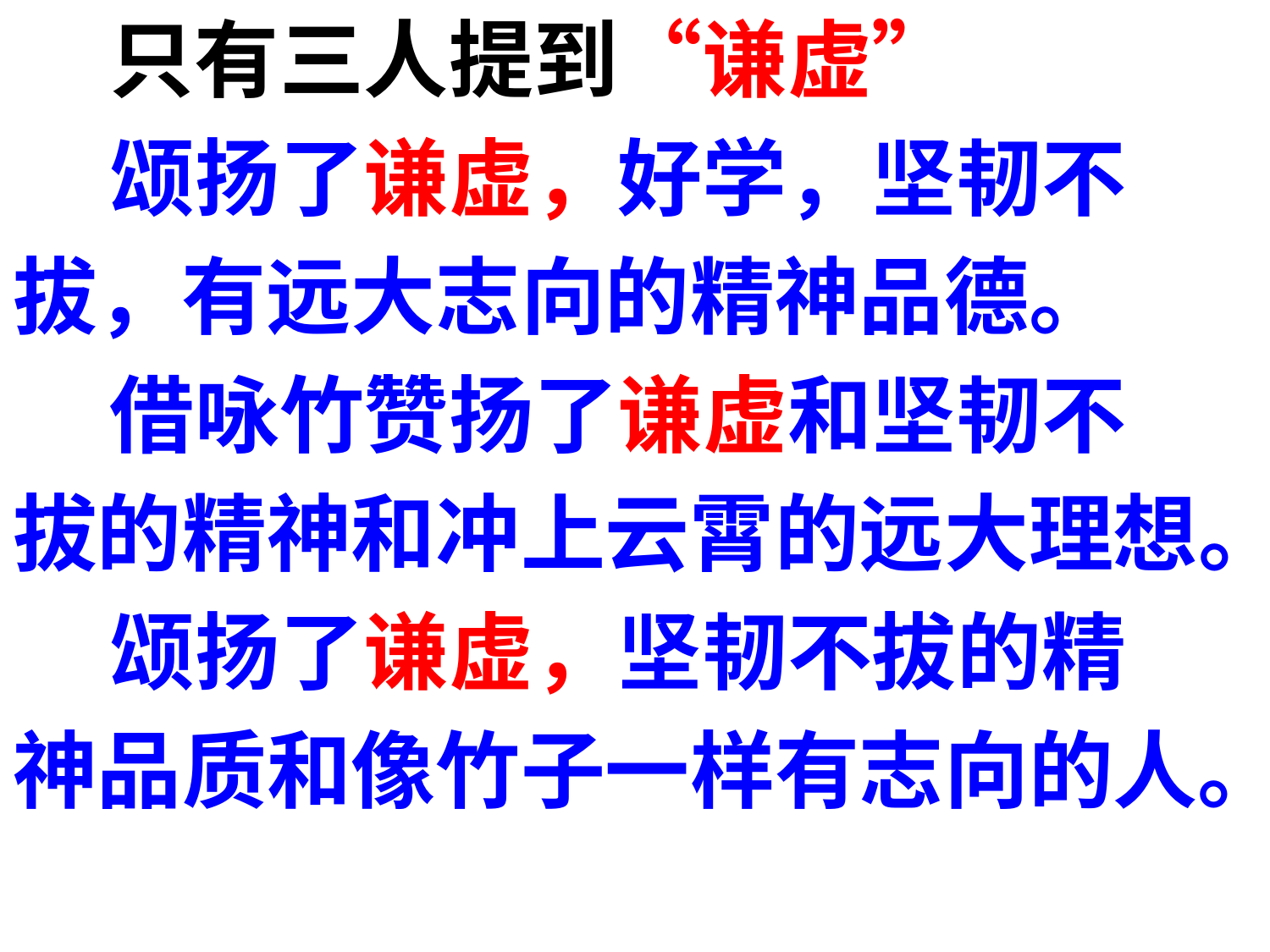

只有三人提到“谦虚”
    颂扬了谦虚，好学，坚韧不
拔，有远大志向的精神品德。
    借咏竹赞扬了谦虚和坚韧不
拔的精神和冲上云霄的远大理想。
    颂扬了谦虚，坚韧不拔的精
神品质和像竹子一样有志向的人。